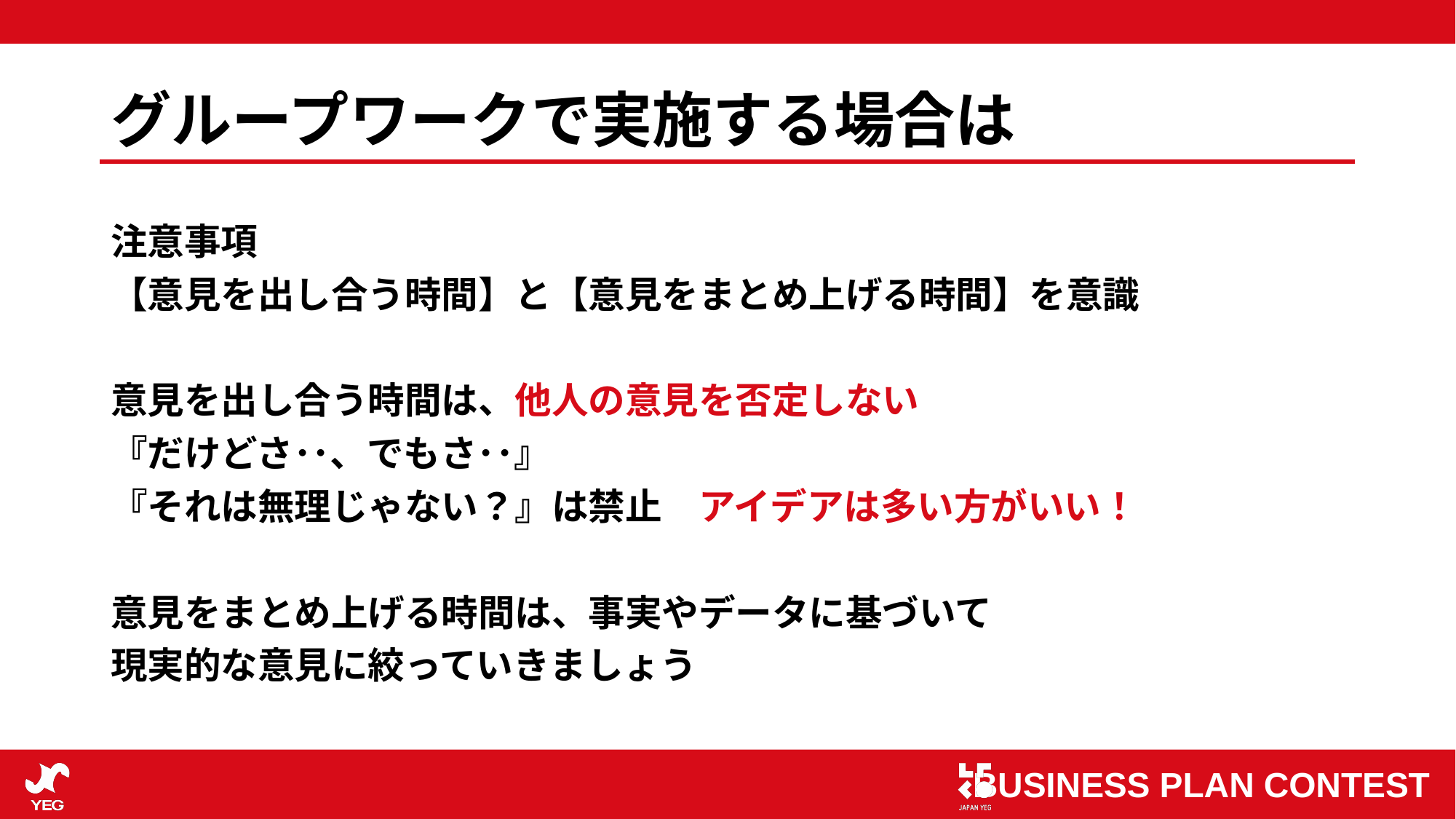

# グループワークで実施する場合は
注意事項
【意見を出し合う時間】と【意見をまとめ上げる時間】を意識

意見を出し合う時間は、他人の意見を否定しない
『だけどさ･･、でもさ･･』
『それは無理じゃない？』は禁止　アイデアは多い方がいい！

意見をまとめ上げる時間は、事実やデータに基づいて
現実的な意見に絞っていきましょう